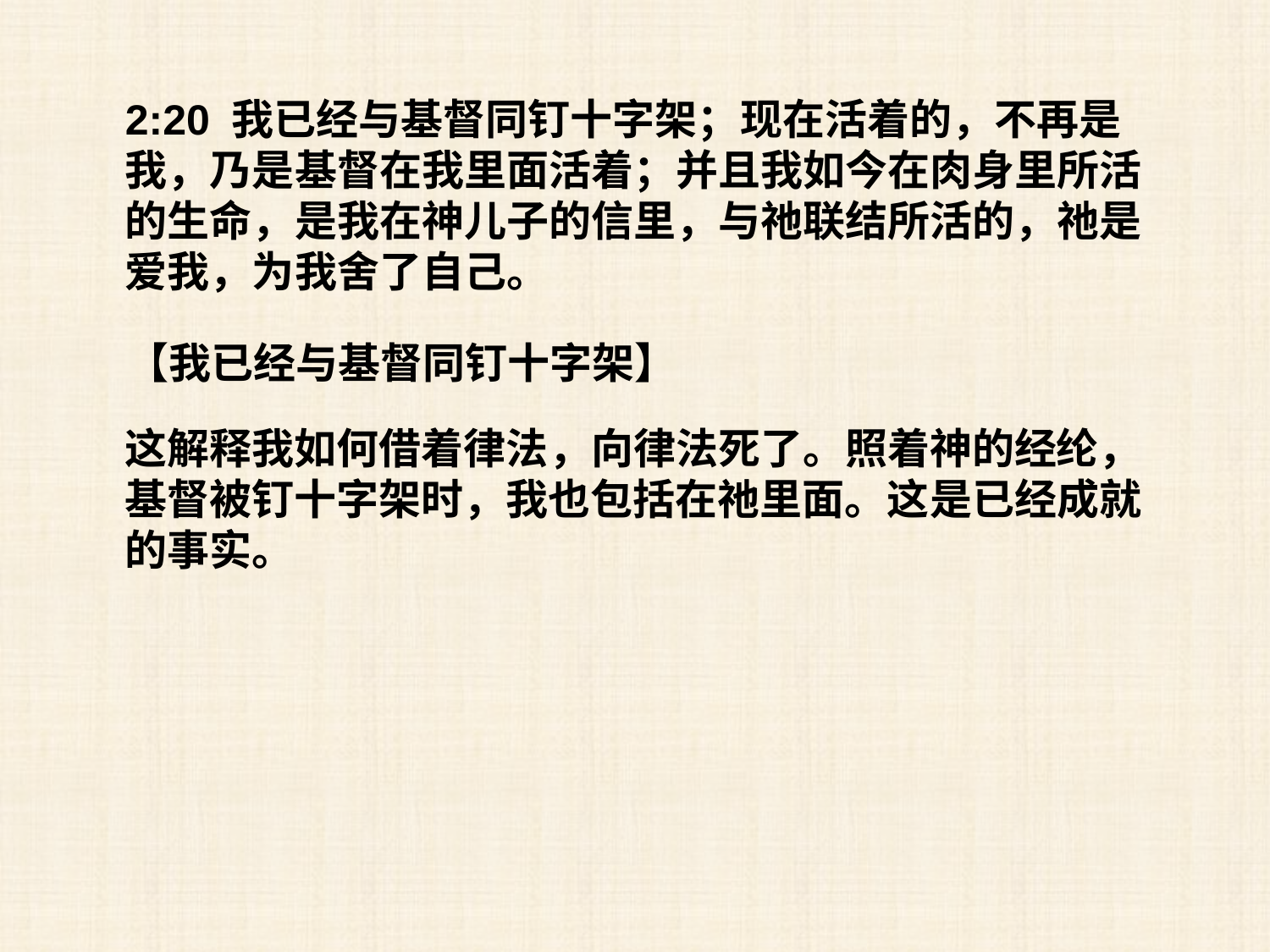

2:20 我已经与基督同钉十字架；现在活着的，不再是我，乃是基督在我里面活着；并且我如今在肉身里所活的生命，是我在神儿子的信里，与祂联结所活的，祂是爱我，为我舍了自己。
【我已经与基督同钉十字架】
这解释我如何借着律法，向律法死了。照着神的经纶，基督被钉十字架时，我也包括在祂里面。这是已经成就的事实。